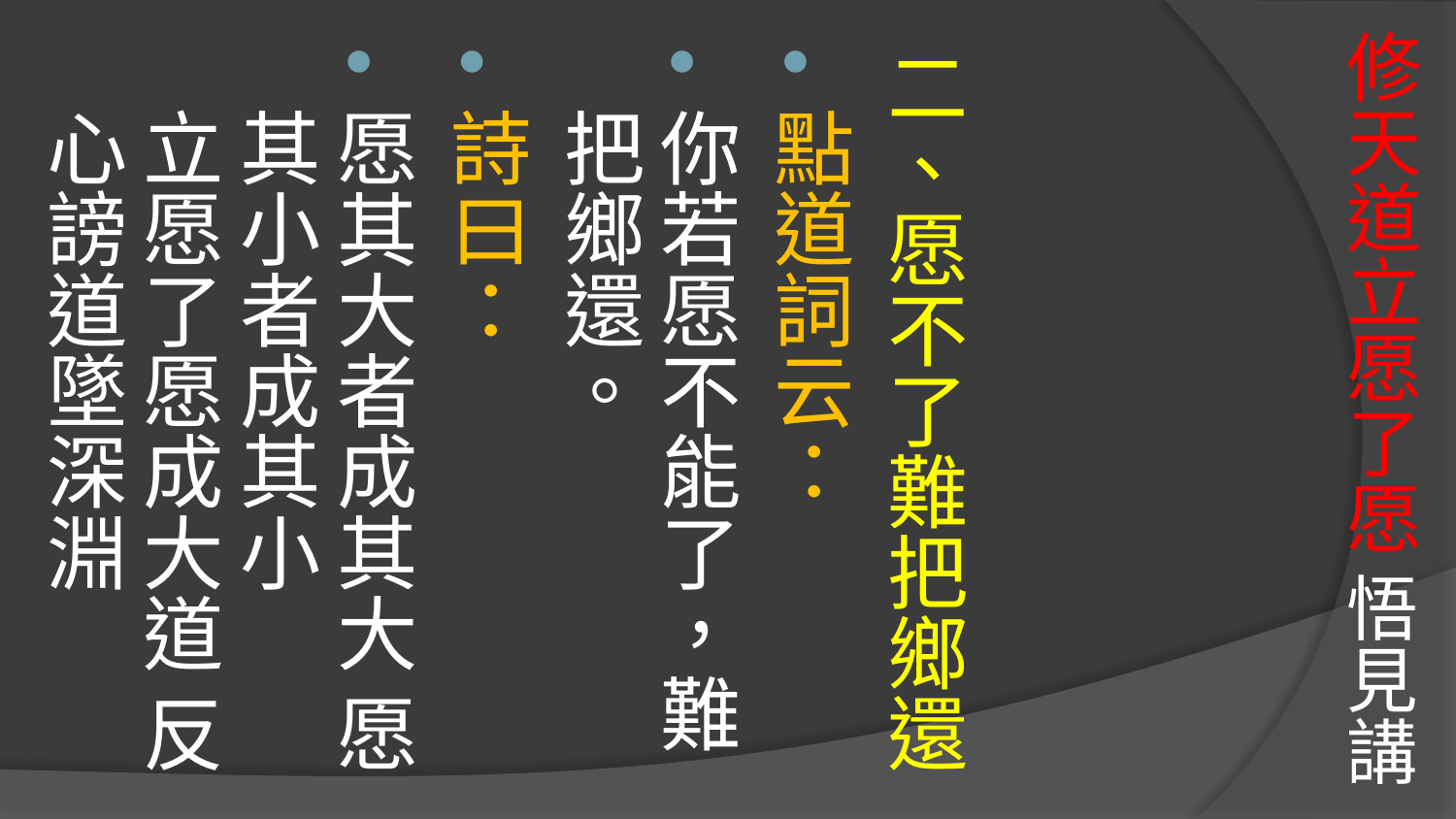

# 修天道立愿了愿 悟見講
二、愿不了難把鄉還
點道詞云：
你若愿不能了，難把鄉還。
詩曰：
愿其大者成其大 愿其小者成其小 
立愿了愿成大道 反心謗道墜深淵